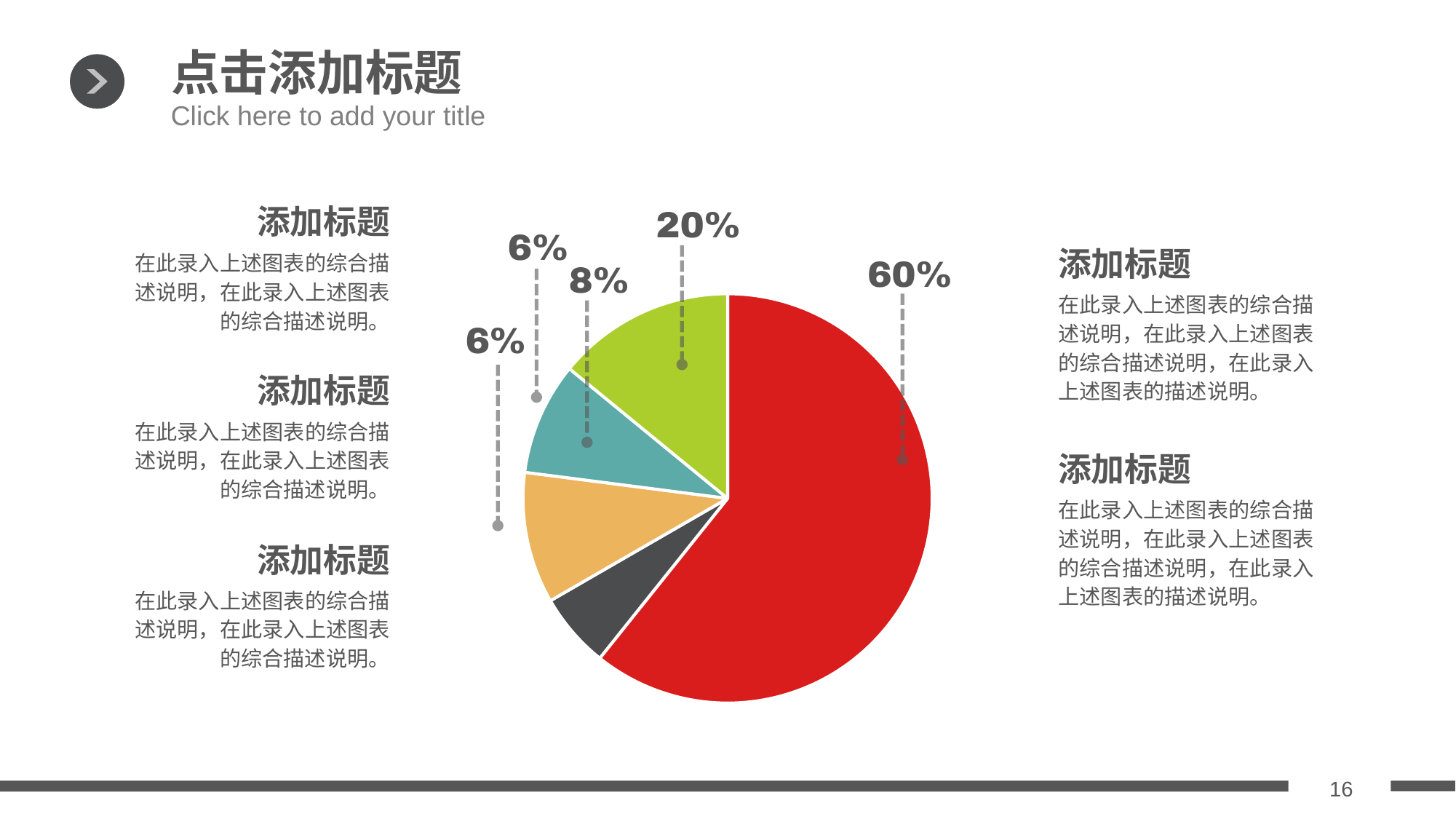

点击添加标题
Click here to add your title
添加标题
20%
6%
添加标题
在此录入上述图表的综合描述说明，在此录入上述图表的综合描述说明。
60%
8%
在此录入上述图表的综合描述说明，在此录入上述图表的综合描述说明，在此录入上述图表的描述说明。

### Chart

| Category | 销售额 |
|---|---|
| 第一季度 | 8.2 |
| 第二季度 | 0.8 |
| 第三季度 | 1.4 |
| 第四季度 | 1.2 |
| 第五季度 | 1.9 |
6%
添加标题
在此录入上述图表的综合描述说明，在此录入上述图表的综合描述说明。
添加标题
在此录入上述图表的综合描述说明，在此录入上述图表的综合描述说明，在此录入上述图表的描述说明。
添加标题
在此录入上述图表的综合描述说明，在此录入上述图表的综合描述说明。